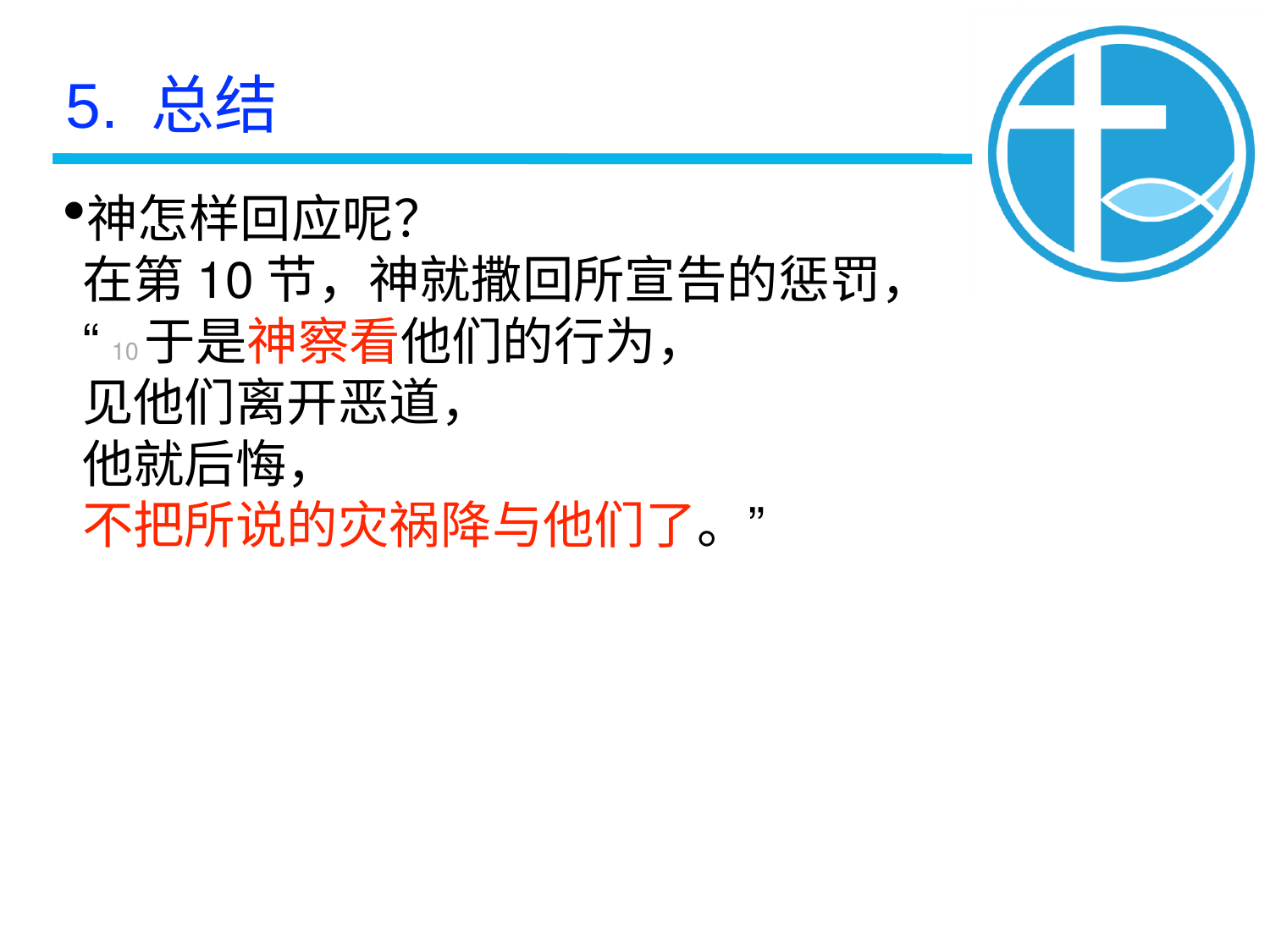

5. 总结
神怎样回应呢？
在第10节，神就撒回所宣告的惩罚，
“10于是神察看他们的行为，
见他们离开恶道，
他就后悔，
不把所说的灾祸降与他们了。”